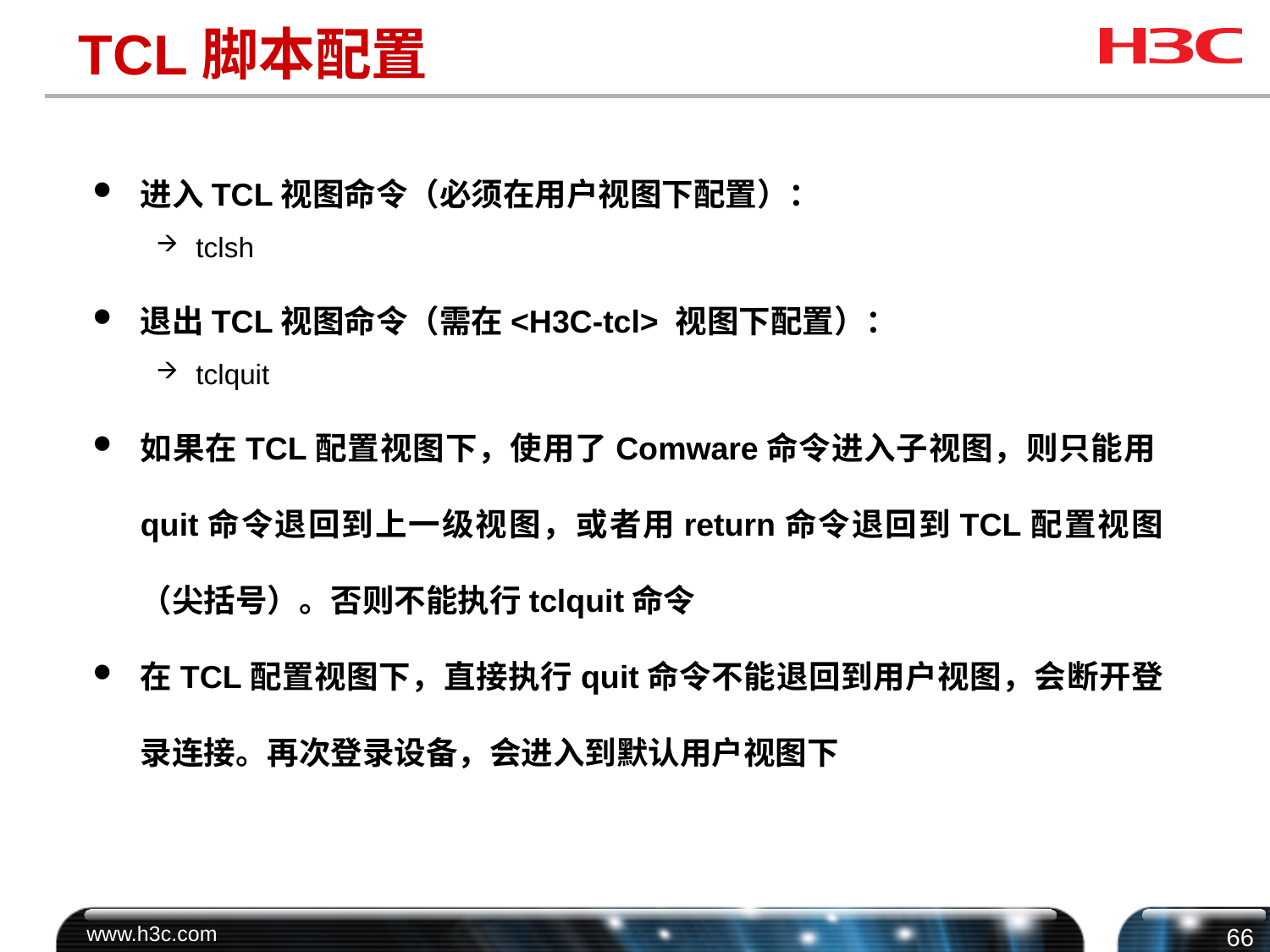

# TCL脚本配置
进入TCL视图命令（必须在用户视图下配置）：
tclsh
退出TCL视图命令（需在<H3C-tcl> 视图下配置）：
tclquit
如果在TCL配置视图下，使用了Comware命令进入子视图，则只能用quit命令退回到上一级视图，或者用return命令退回到TCL配置视图（尖括号）。否则不能执行tclquit命令
在TCL配置视图下，直接执行quit命令不能退回到用户视图，会断开登录连接。再次登录设备，会进入到默认用户视图下